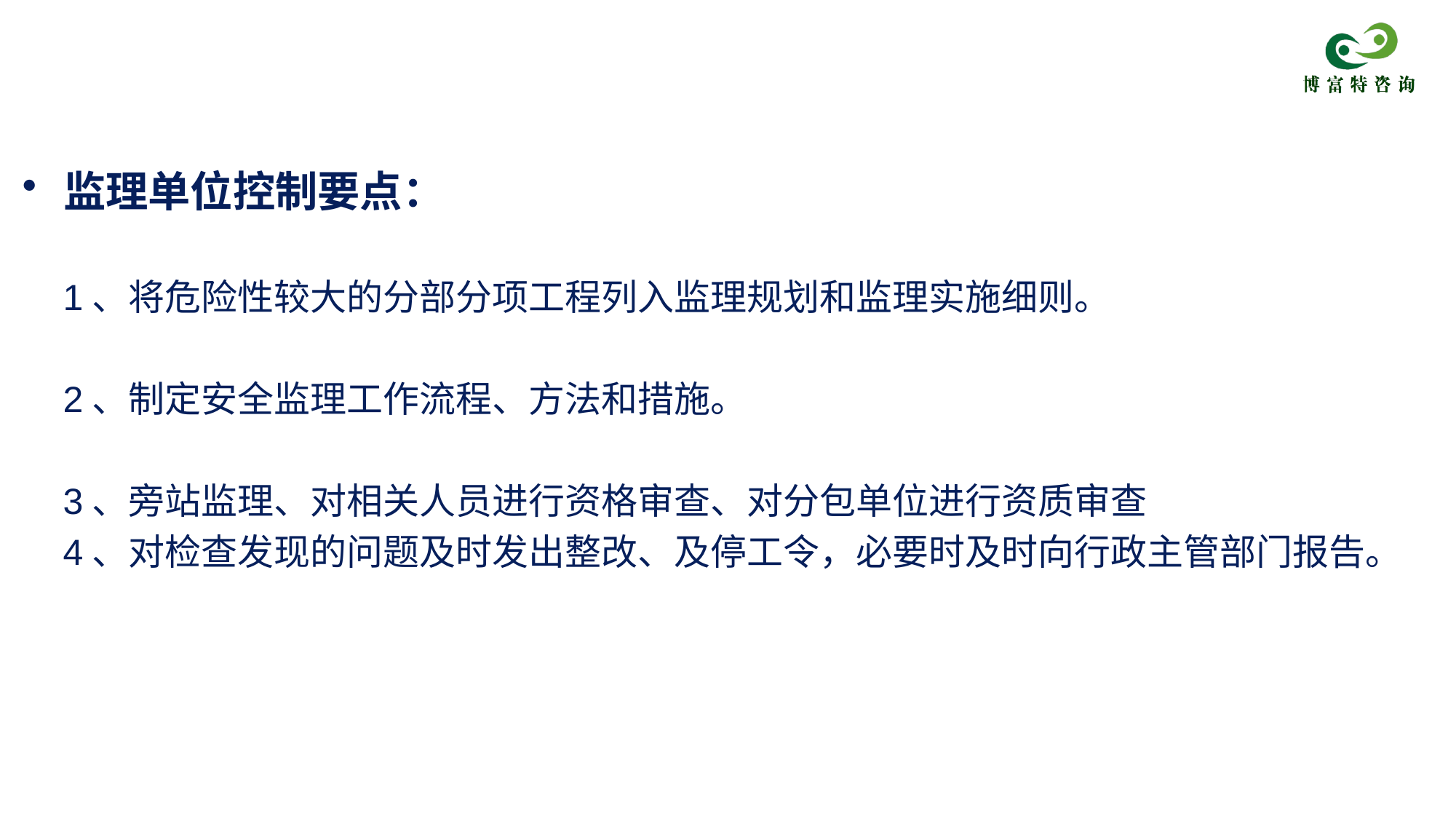

监理单位控制要点：

    1、将危险性较大的分部分项工程列入监理规划和监理实施细则。

    2、制定安全监理工作流程、方法和措施。

    3、旁站监理、对相关人员进行资格审查、对分包单位进行资质审查
    4、对检查发现的问题及时发出整改、及停工令，必要时及时向行政主管部门报告。
精选PPT
15